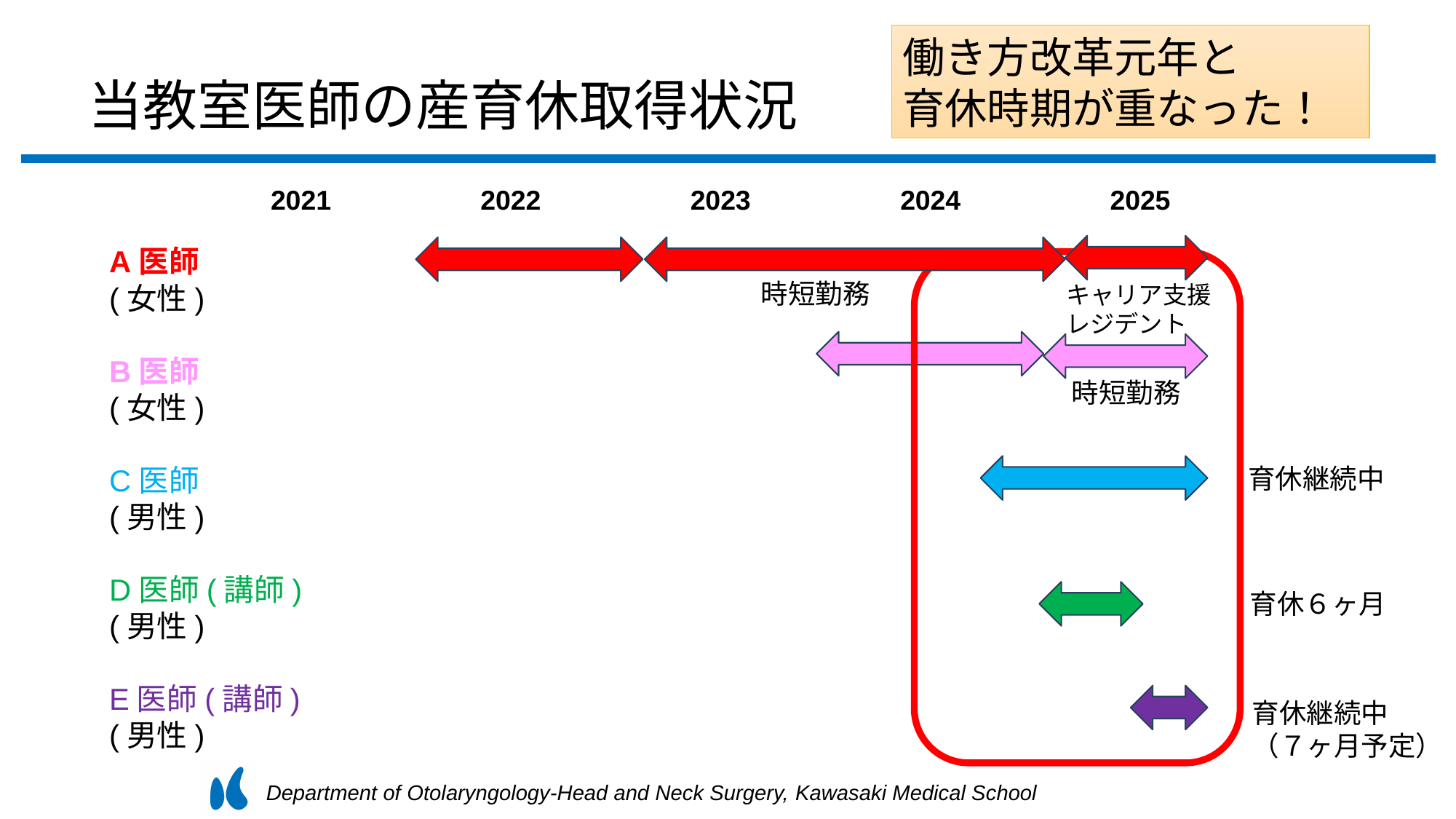

働き方改革元年と
育休時期が重なった！
# 当教室医師の産育休取得状況
　　　　2021　　　　　2022　　　　　2023　　　　　2024　　　　　2025

A医師
(女性)

B医師
(女性)

C医師
(男性)

D医師(講師)
(男性)

E医師(講師)
(男性)

時短勤務
キャリア支援レジデント

時短勤務

育休継続中

育休６ヶ月

育休継続中
（７ヶ月予定）